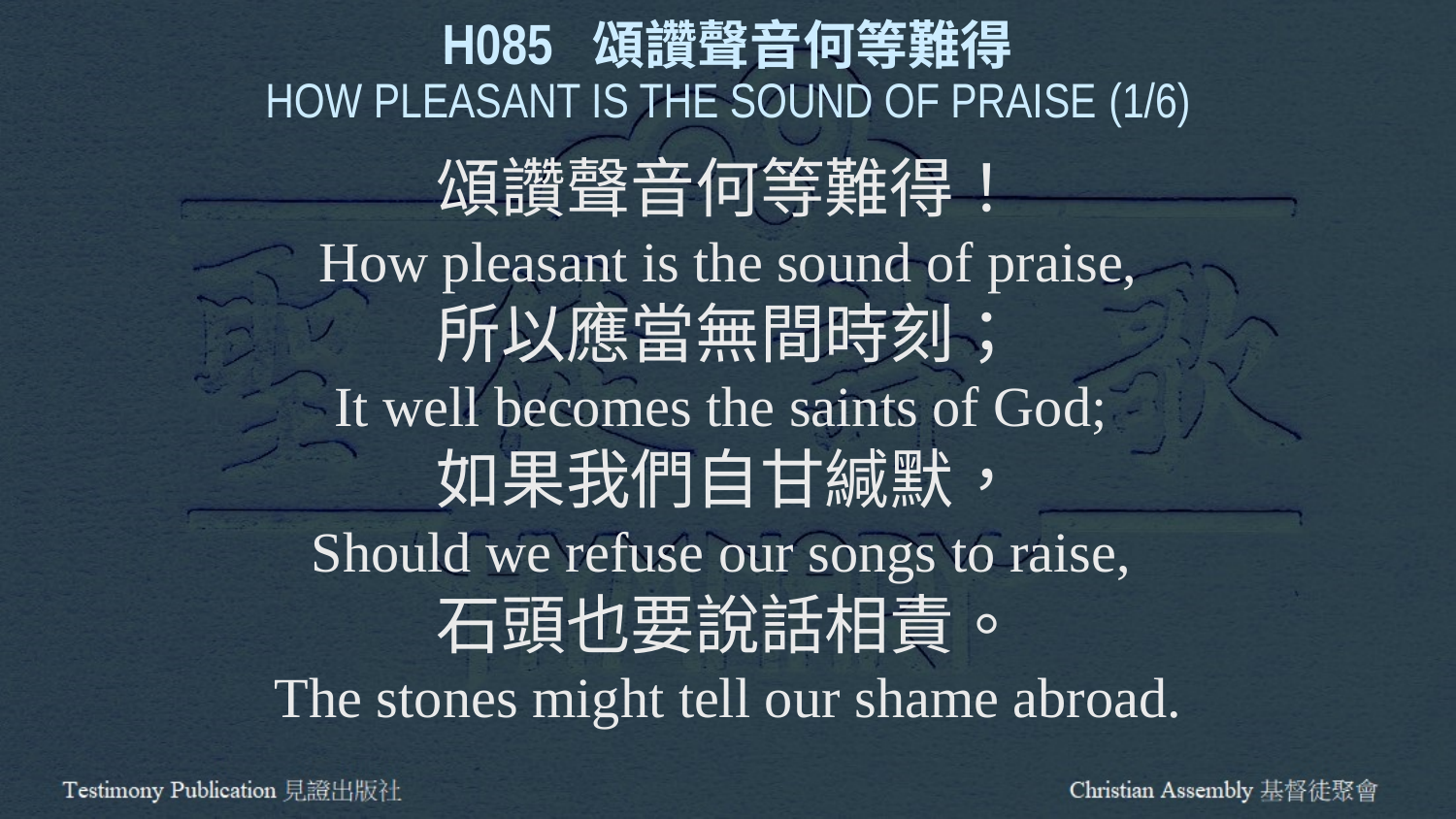

H085  頌讚聲音何等難得
HOW PLEASANT IS THE SOUND OF PRAISE (1/6)
頌讚聲音何等難得！
How pleasant is the sound of praise,
所以應當無間時刻；
It well becomes the saints of God;
如果我們自甘緘默，
Should we refuse our songs to raise,
石頭也要說話相責。
The stones might tell our shame abroad.